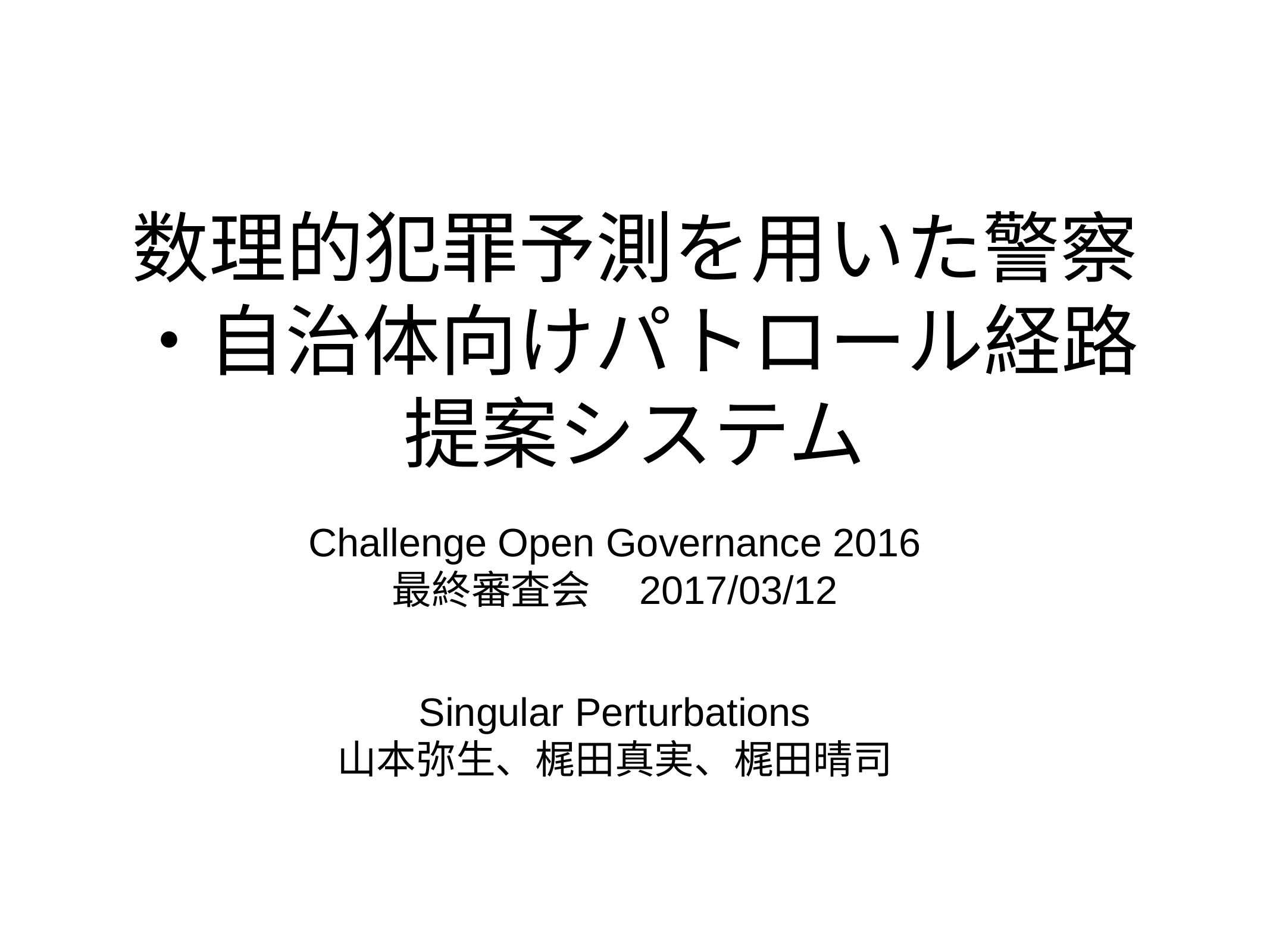

# 数理的犯罪予測を用いた警察・自治体向けパトロール経路提案システム
Challenge Open Governance 2016
最終審査会　2017/03/12
Singular Perturbations
山本弥生、梶田真実、梶田晴司